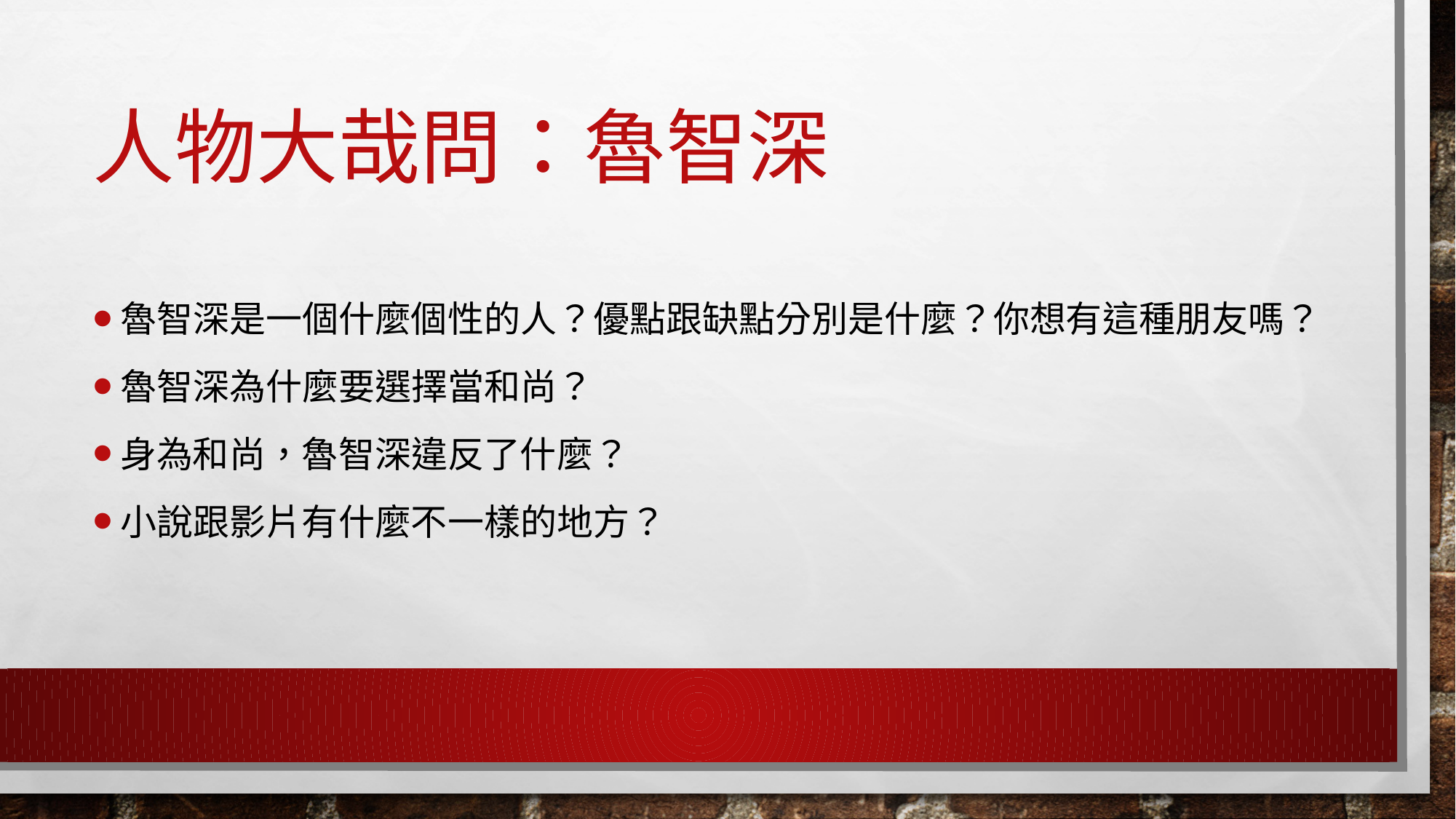

# 人物大哉問：魯智深
魯智深是一個什麼個性的人？優點跟缺點分別是什麼？你想有這種朋友嗎？
魯智深為什麼要選擇當和尚？
身為和尚，魯智深違反了什麼？
小說跟影片有什麼不一樣的地方？